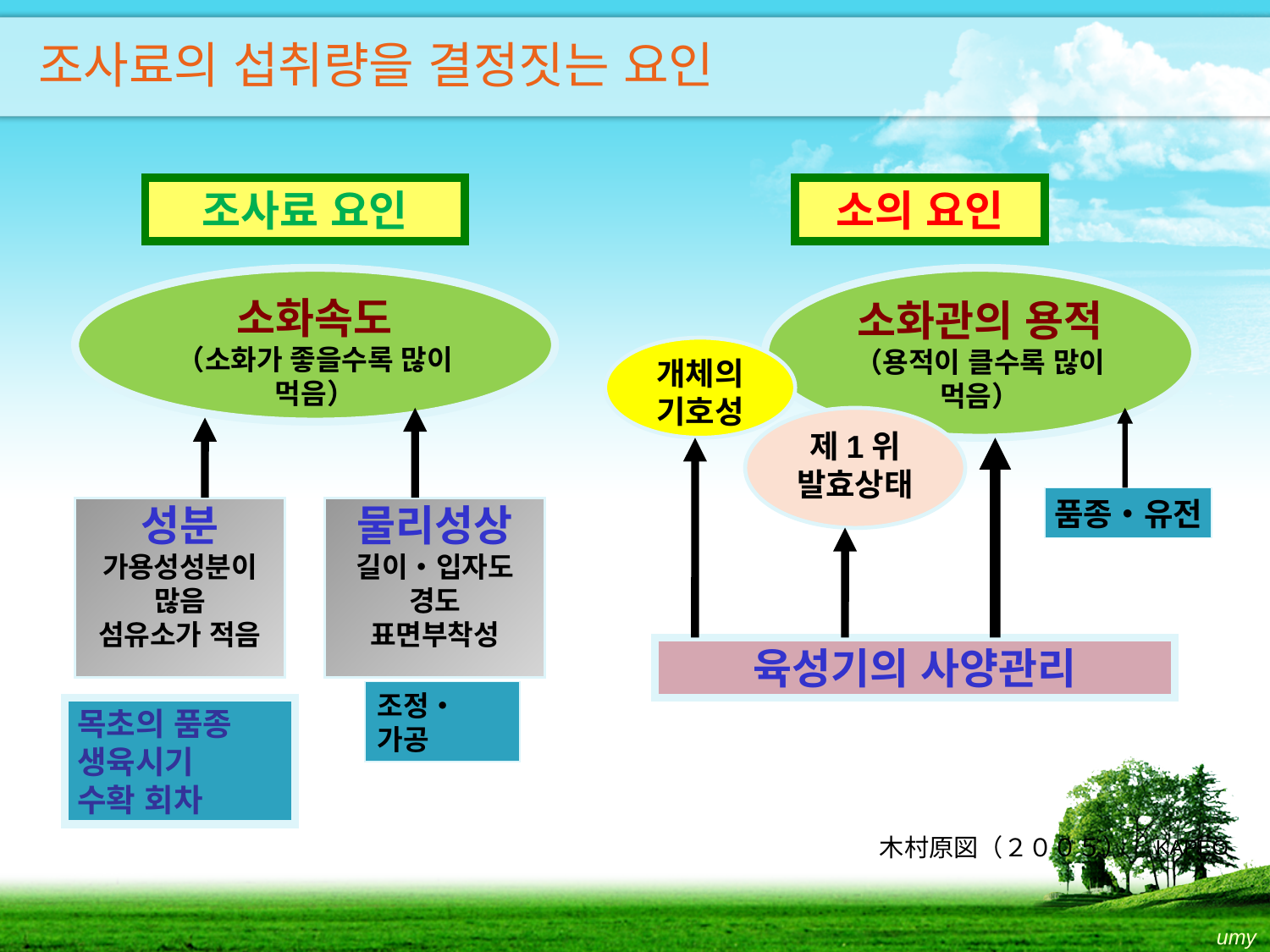

조사료의 섭취량을 결정짓는 요인
조사료 요인
소의 요인
소화속도
（소화가 좋을수록 많이 먹음）
소화관의 용적
（용적이 클수록 많이 먹음）
개체의 기호성

제1위
발효상태

품종・유전
성분
가용성성분이 많음
섬유소가 적음
물리성상
길이・입자도
경도
표면부착성

육성기의 사양관리
목초의 품종
생육시기
수확 회차
조정・가공
木村原図（２００５）
KAPEO
umy